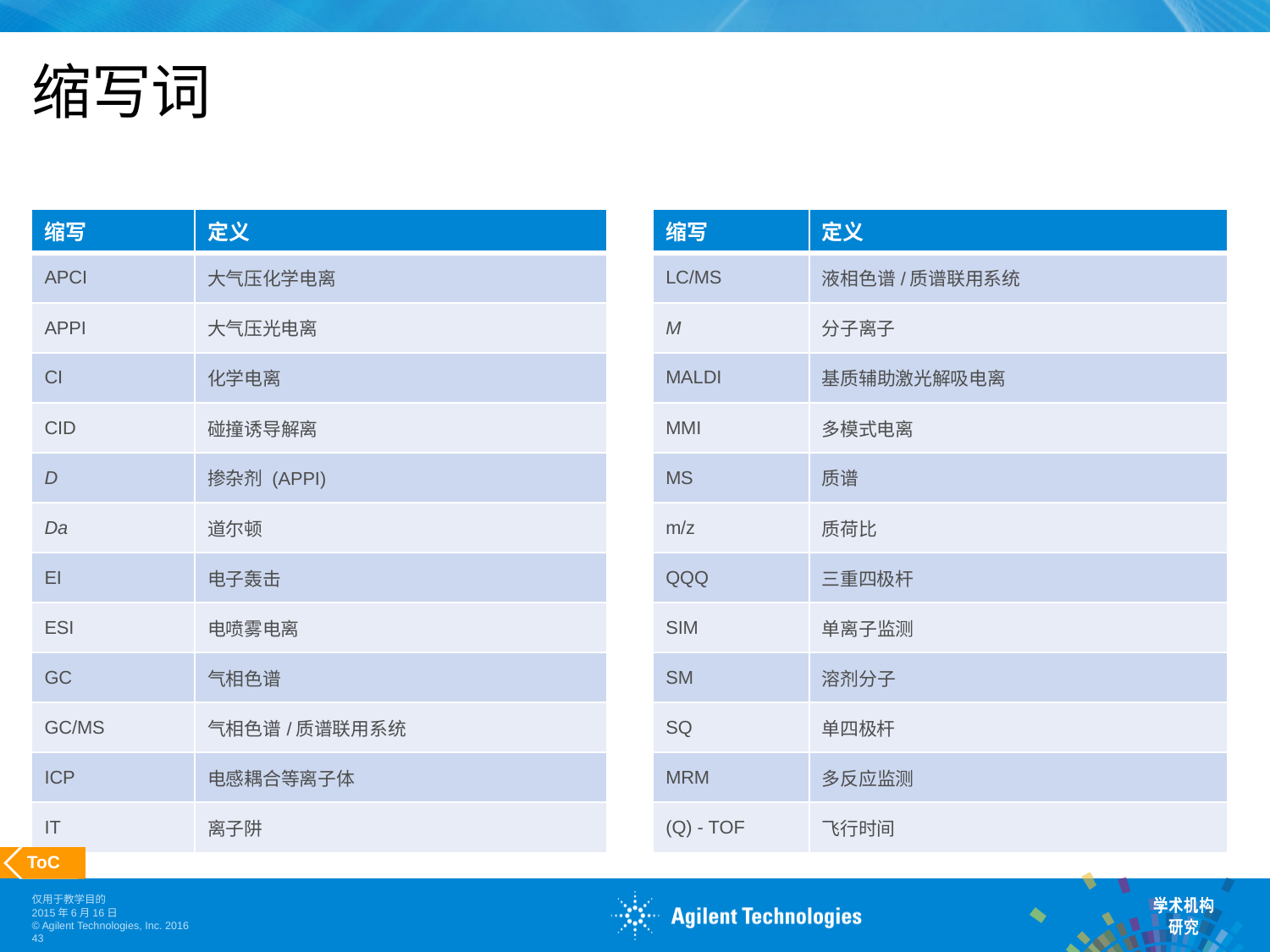

# 缩写词
| 缩写 | 定义 |
| --- | --- |
| APCI | 大气压化学电离 |
| APPI | 大气压光电离 |
| CI | 化学电离 |
| CID | 碰撞诱导解离 |
| D | 掺杂剂 (APPI) |
| Da | 道尔顿 |
| EI | 电子轰击 |
| ESI | 电喷雾电离 |
| GC | 气相色谱 |
| GC/MS | 气相色谱/质谱联用系统 |
| ICP | 电感耦合等离子体 |
| IT | 离子阱 |
| 缩写 | 定义 |
| --- | --- |
| LC/MS | 液相色谱/质谱联用系统 |
| M | 分子离子 |
| MALDI | 基质辅助激光解吸电离 |
| MMI | 多模式电离 |
| MS | 质谱 |
| m/z | 质荷比 |
| QQQ | 三重四极杆 |
| SIM | 单离子监测 |
| SM | 溶剂分子 |
| SQ | 单四极杆 |
| MRM | 多反应监测 |
| (Q) - TOF | 飞行时间 |
 ToC